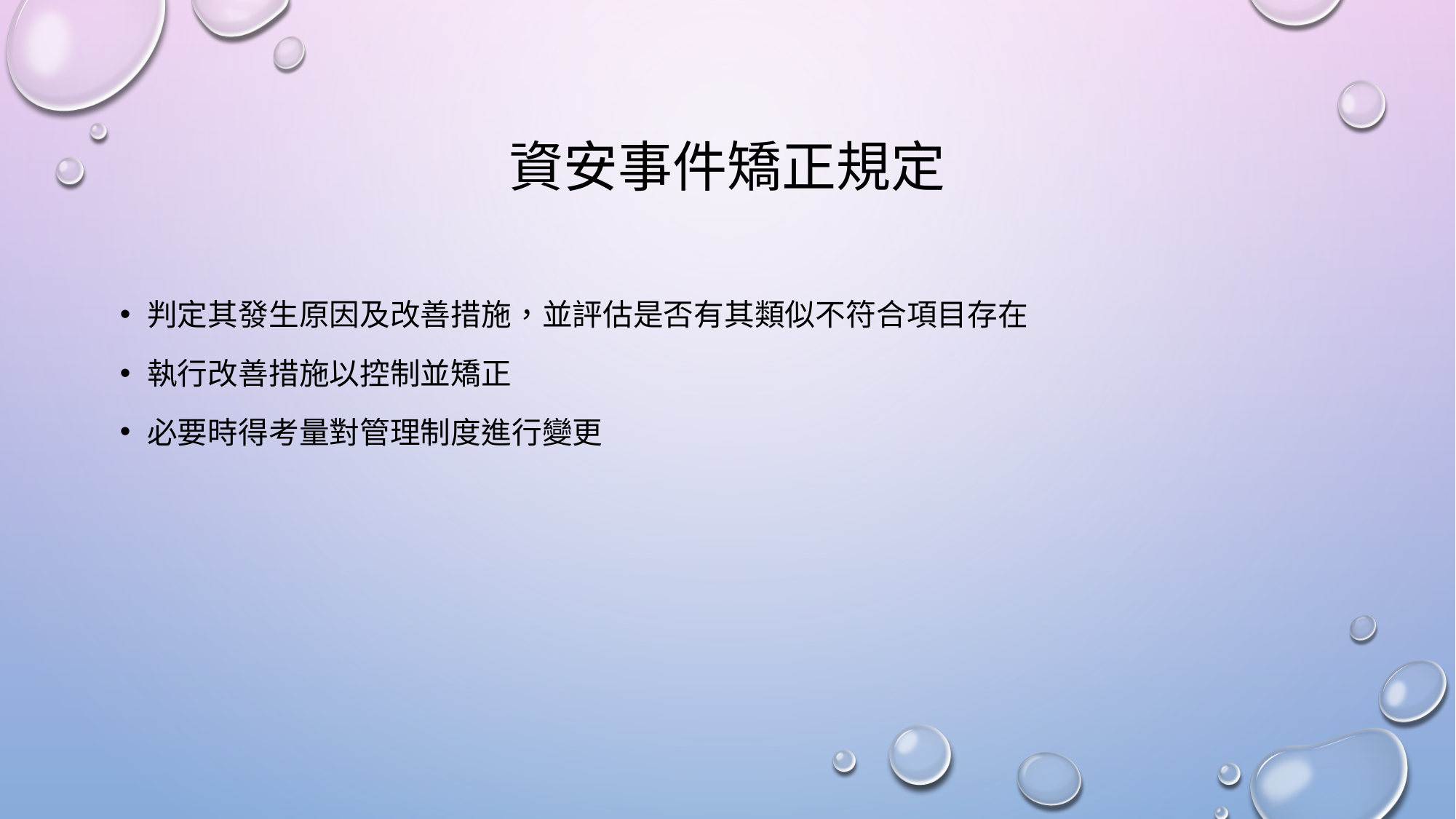

# 資安事件矯正規定
判定其發生原因及改善措施，並評估是否有其類似不符合項目存在
執行改善措施以控制並矯正
必要時得考量對管理制度進行變更